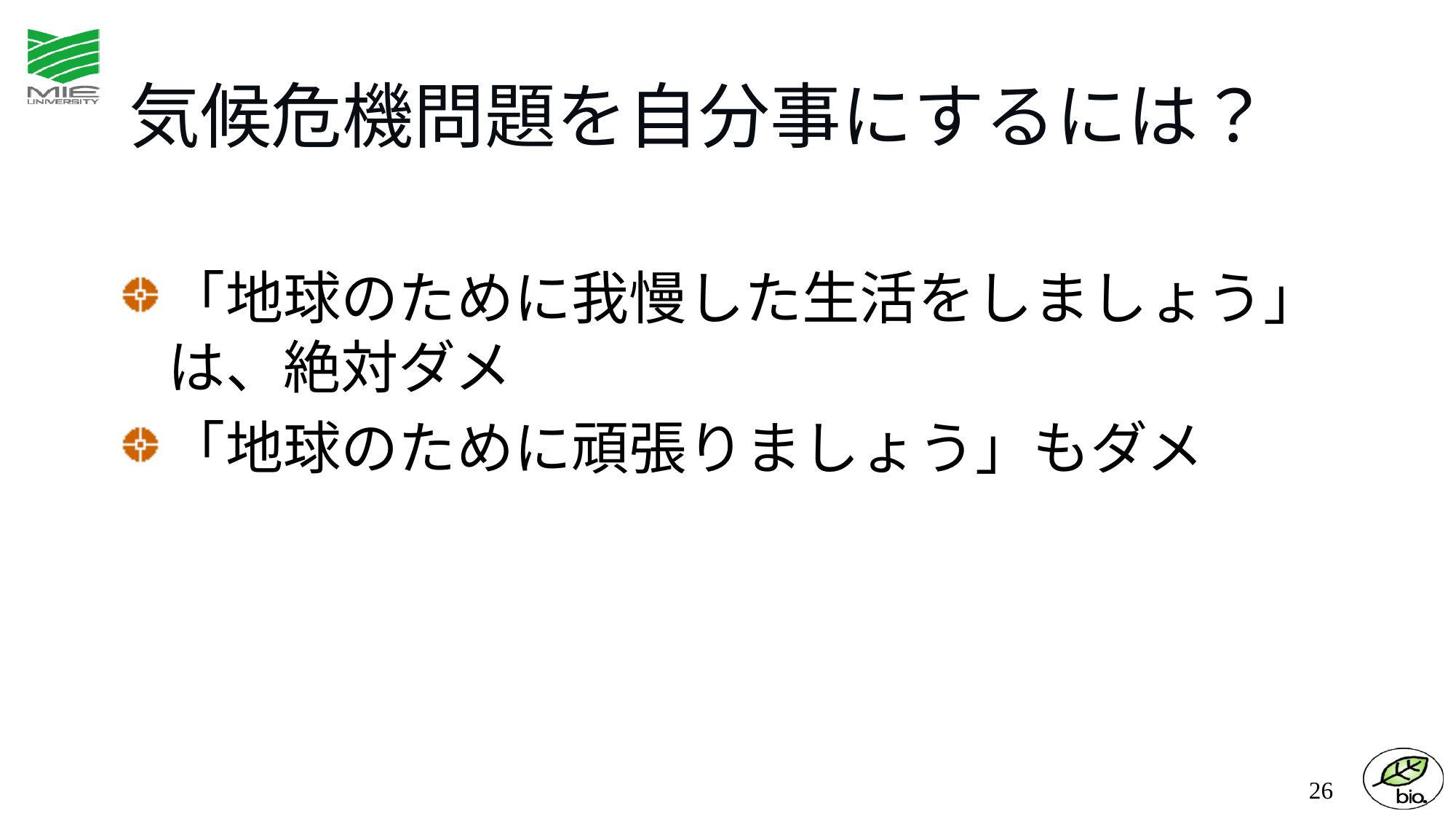

# 気候危機問題を自分事にするには？
「地球のために我慢した生活をしましょう」は、絶対ダメ
「地球のために頑張りましょう」もダメ

26